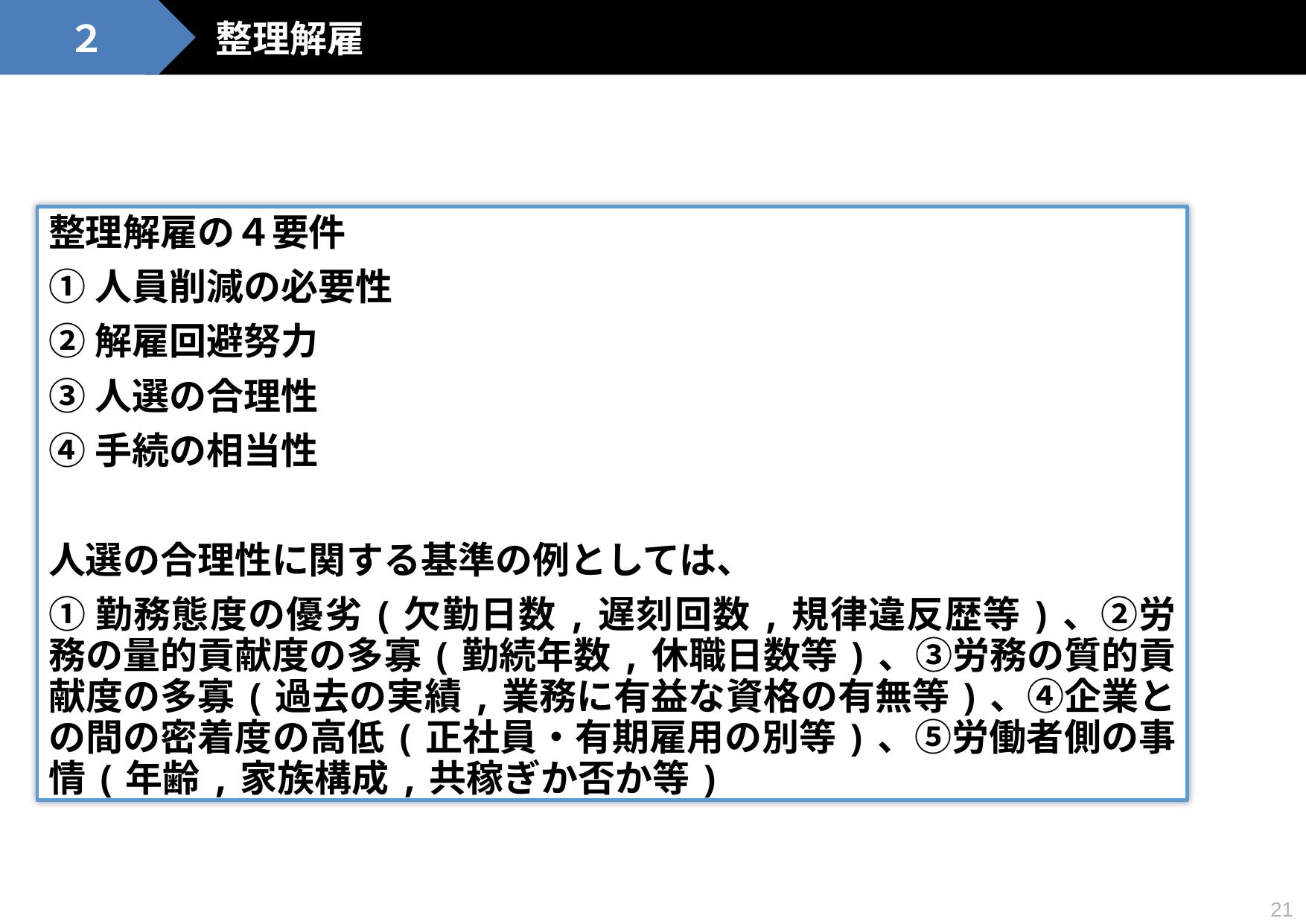

整理解雇
２

整理解雇の４要件
①人員削減の必要性
②解雇回避努力
③人選の合理性
④手続の相当性

人選の合理性に関する基準の例としては、
①勤務態度の優劣(欠勤日数,遅刻回数,規律違反歴等)、②労務の量的貢献度の多寡(勤続年数,休職日数等)、③労務の質的貢献度の多寡(過去の実績,業務に有益な資格の有無等)、④企業との間の密着度の高低(正社員・有期雇用の別等)、⑤労働者側の事情(年齢,家族構成,共稼ぎか否か等)
21